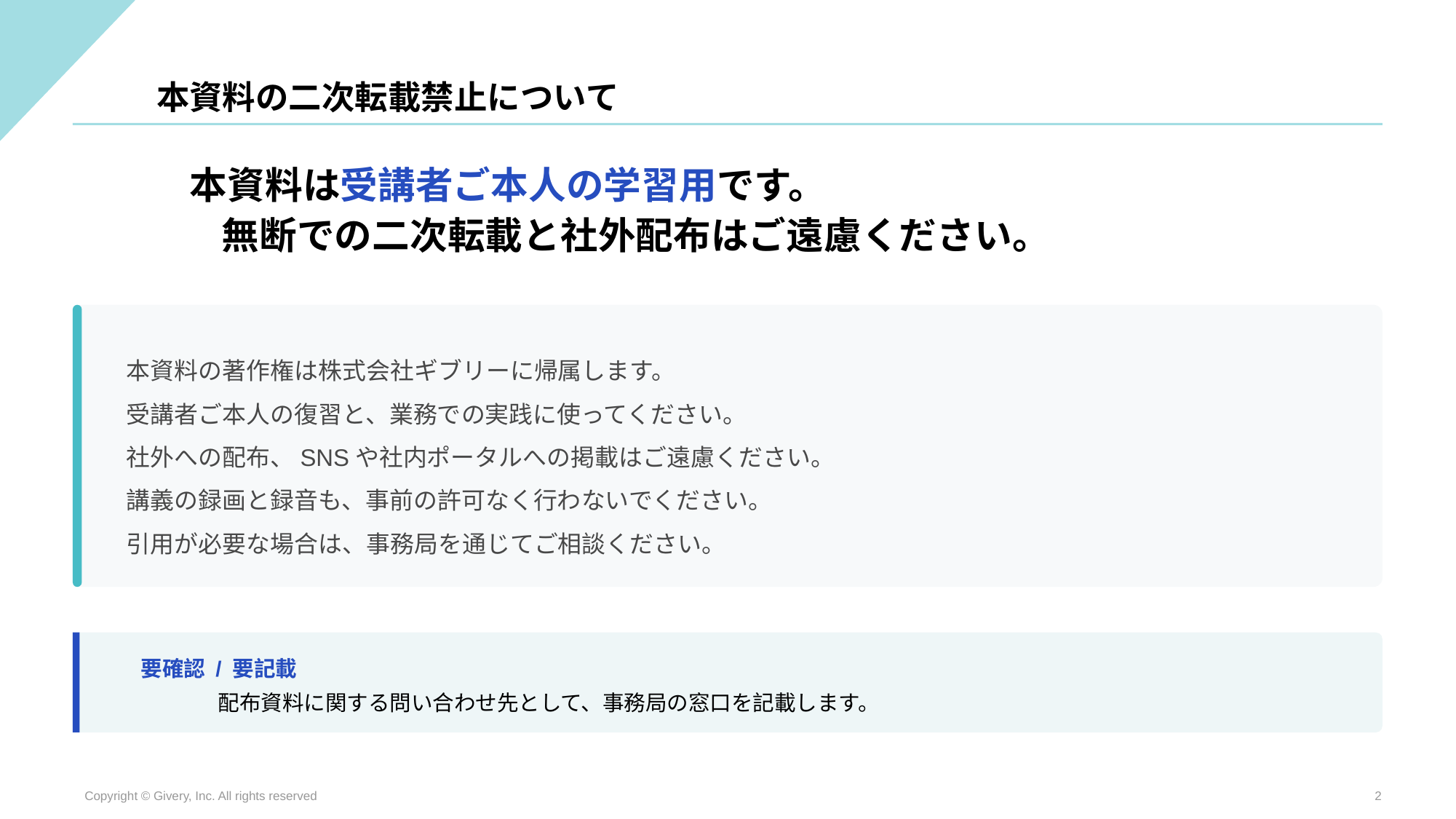

本資料の二次転載禁止について

本資料は受講者ご本人の学習用です。
無断での二次転載と社外配布はご遠慮ください。

本資料の著作権は株式会社ギブリーに帰属します。
受講者ご本人の復習と、業務での実践に使ってください。
社外への配布、SNSや社内ポータルへの掲載はご遠慮ください。
講義の録画と録音も、事前の許可なく行わないでください。
引用が必要な場合は、事務局を通じてご相談ください。

要確認 / 要記載
配布資料に関する問い合わせ先として、事務局の窓口を記載します。
Copyright © Givery, Inc. All rights reserved
2